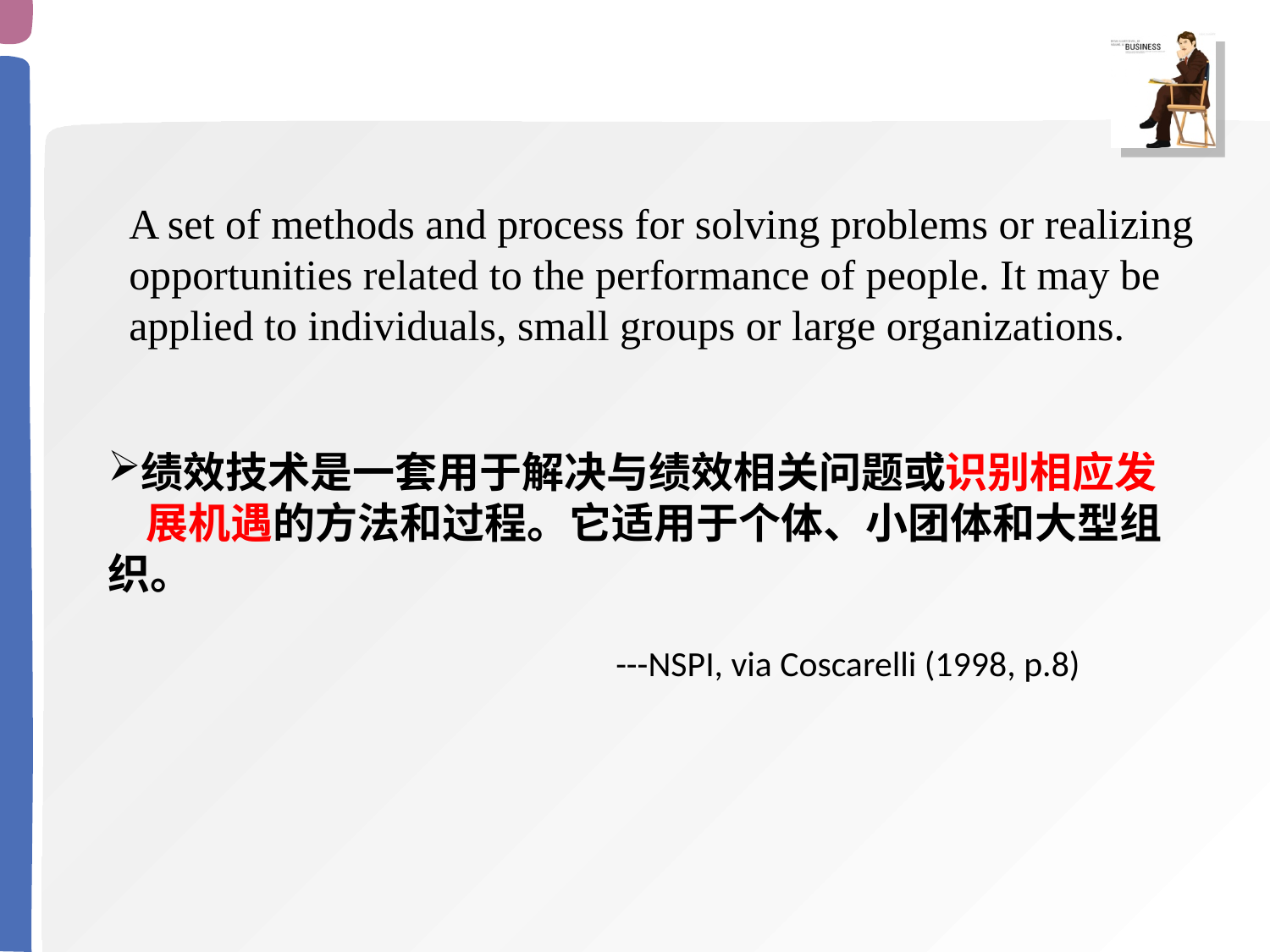

A set of methods and process for solving problems or realizing opportunities related to the performance of people. It may be applied to individuals, small groups or large organizations.

绩效技术是一套用于解决与绩效相关问题或识别相应发
   展机遇的方法和过程。它适用于个体、小团体和大型组织。

---NSPI, via Coscarelli (1998, p.8)